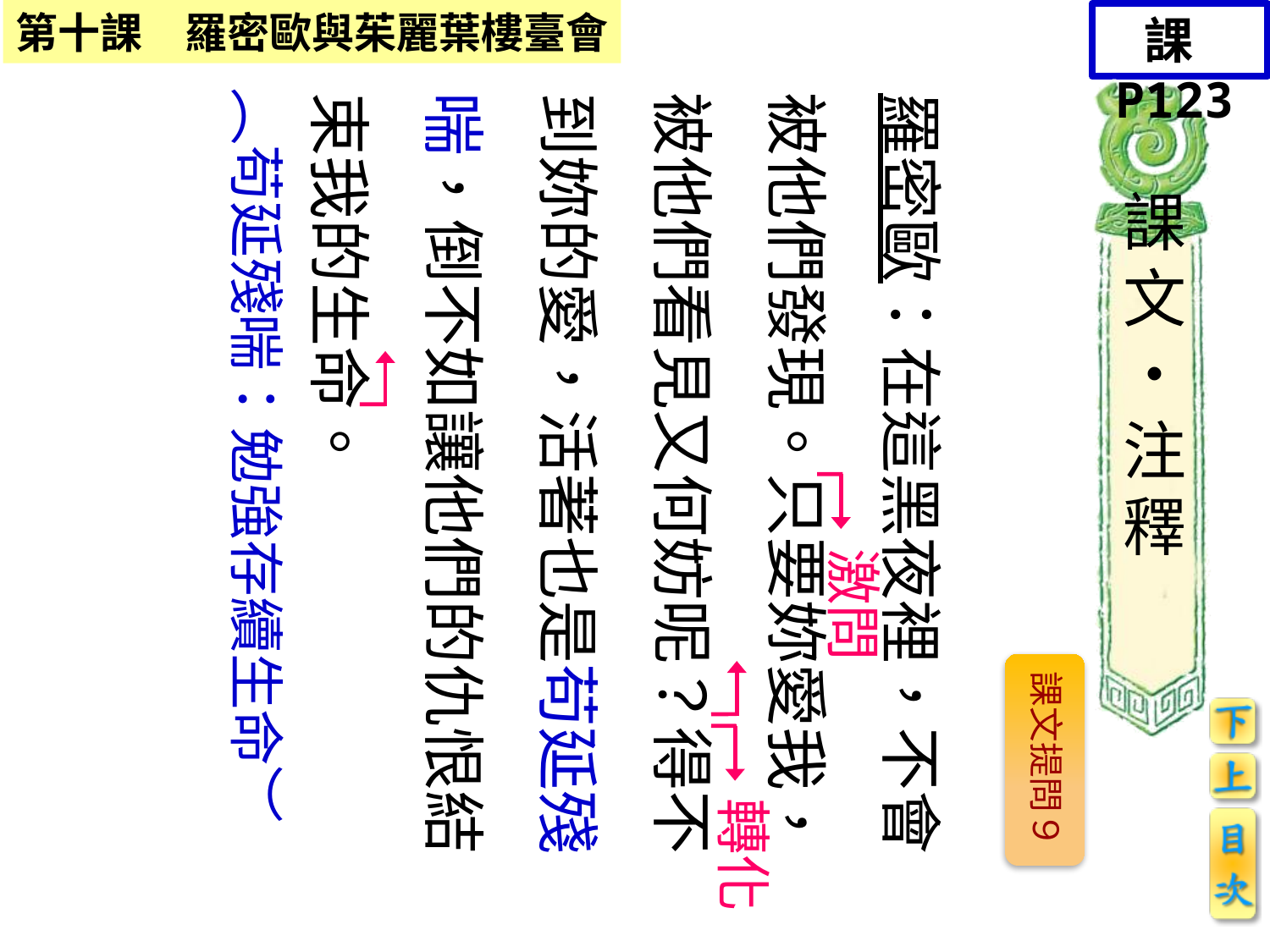

課P123
︵苟延殘喘：勉強存續生命︶
羅密歐：在這黑夜裡，不會被他們發現。只要妳愛我，被他們看見又何妨呢？得不到妳的愛，活著也是苟延殘喘，倒不如讓他們的仇恨結束我的生命。
課文‧注釋

激問
課文提問９

轉化